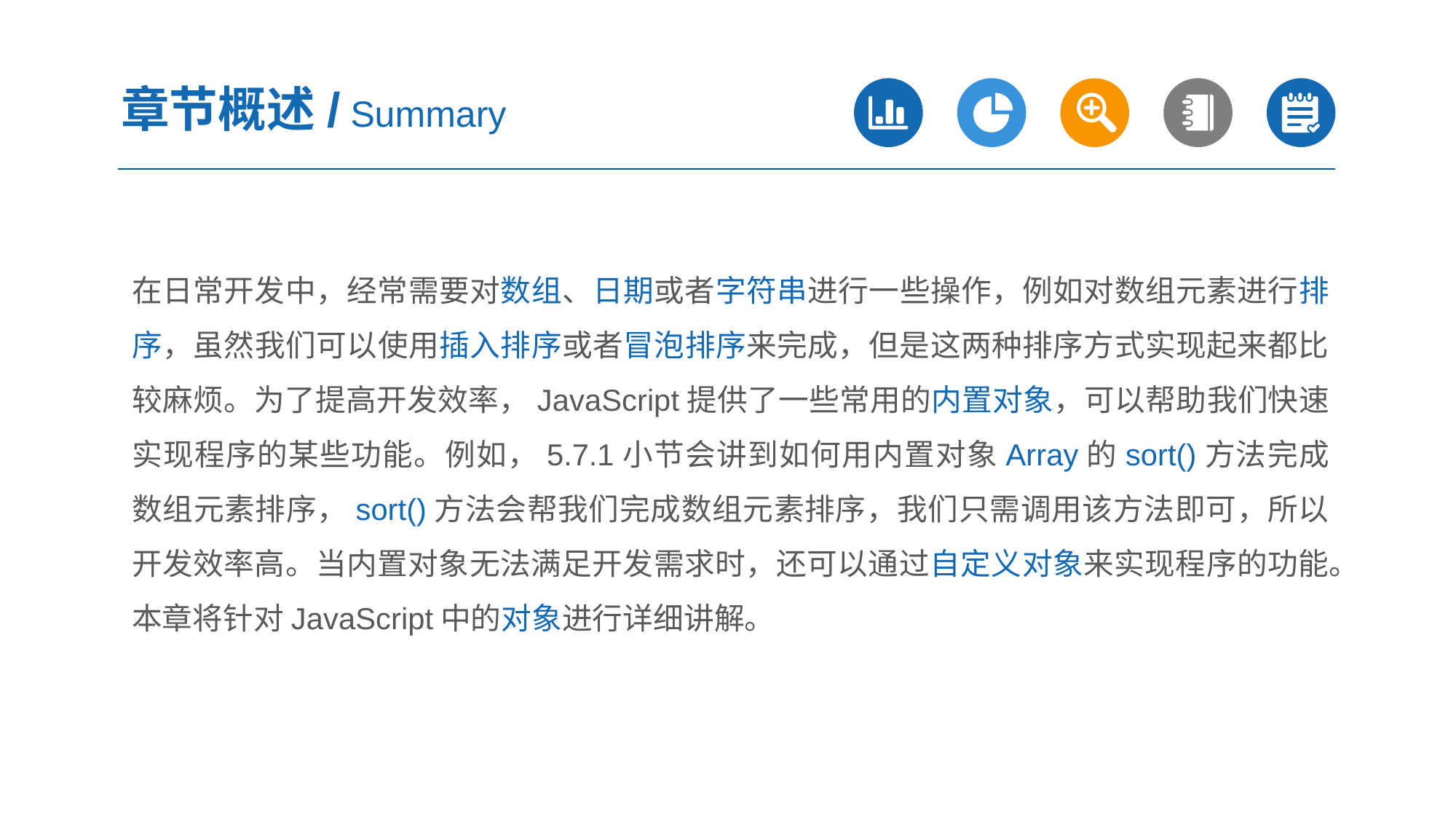

章节概述/ Summary
在日常开发中，经常需要对数组、日期或者字符串进行一些操作，例如对数组元素进行排序，虽然我们可以使用插入排序或者冒泡排序来完成，但是这两种排序方式实现起来都比较麻烦。为了提高开发效率，JavaScript提供了一些常用的内置对象，可以帮助我们快速实现程序的某些功能。例如，5.7.1小节会讲到如何用内置对象Array的sort()方法完成数组元素排序，sort()方法会帮我们完成数组元素排序，我们只需调用该方法即可，所以开发效率高。当内置对象无法满足开发需求时，还可以通过自定义对象来实现程序的功能。本章将针对JavaScript中的对象进行详细讲解。